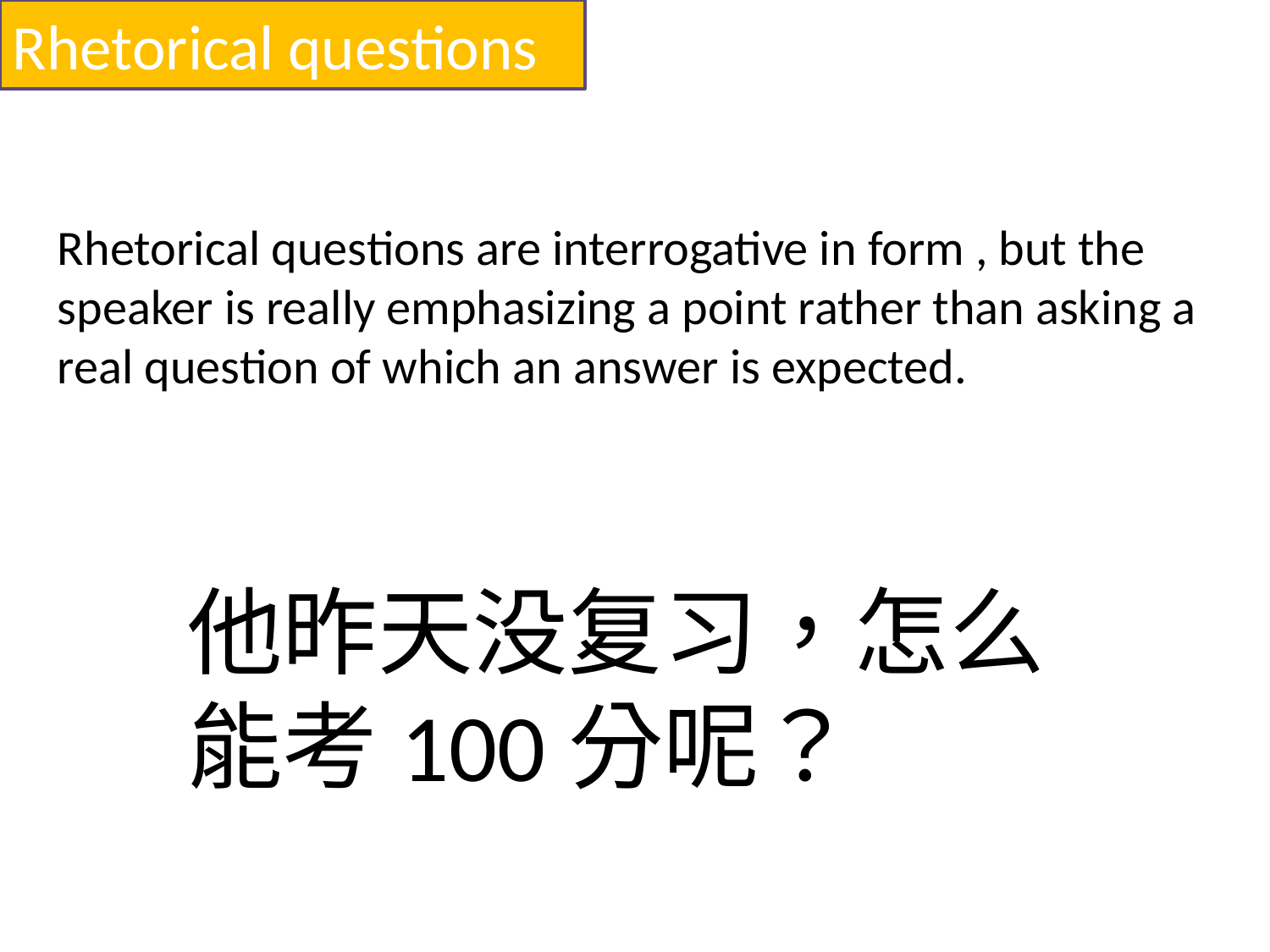

Rhetorical questions
Rhetorical questions are interrogative in form , but the speaker is really emphasizing a point rather than asking a real question of which an answer is expected.
他昨天没复习，怎么能考100分呢？